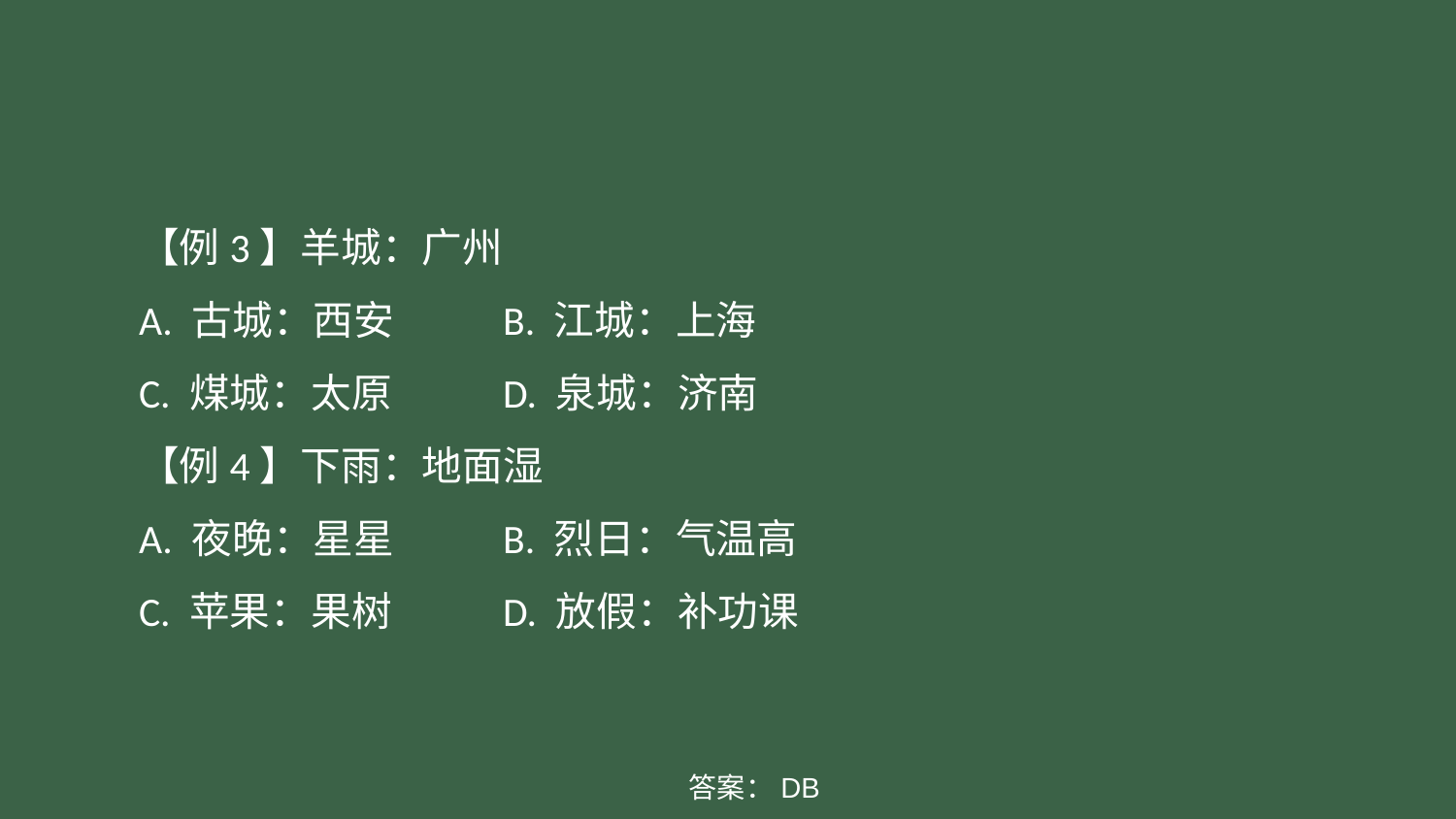

#

【例3】羊城：广州
A. 古城：西安	B. 江城：上海
C. 煤城：太原	D. 泉城：济南
【例4】下雨：地面湿
A. 夜晚：星星	B. 烈日：气温高
C. 苹果：果树	D. 放假：补功课
答案：DB